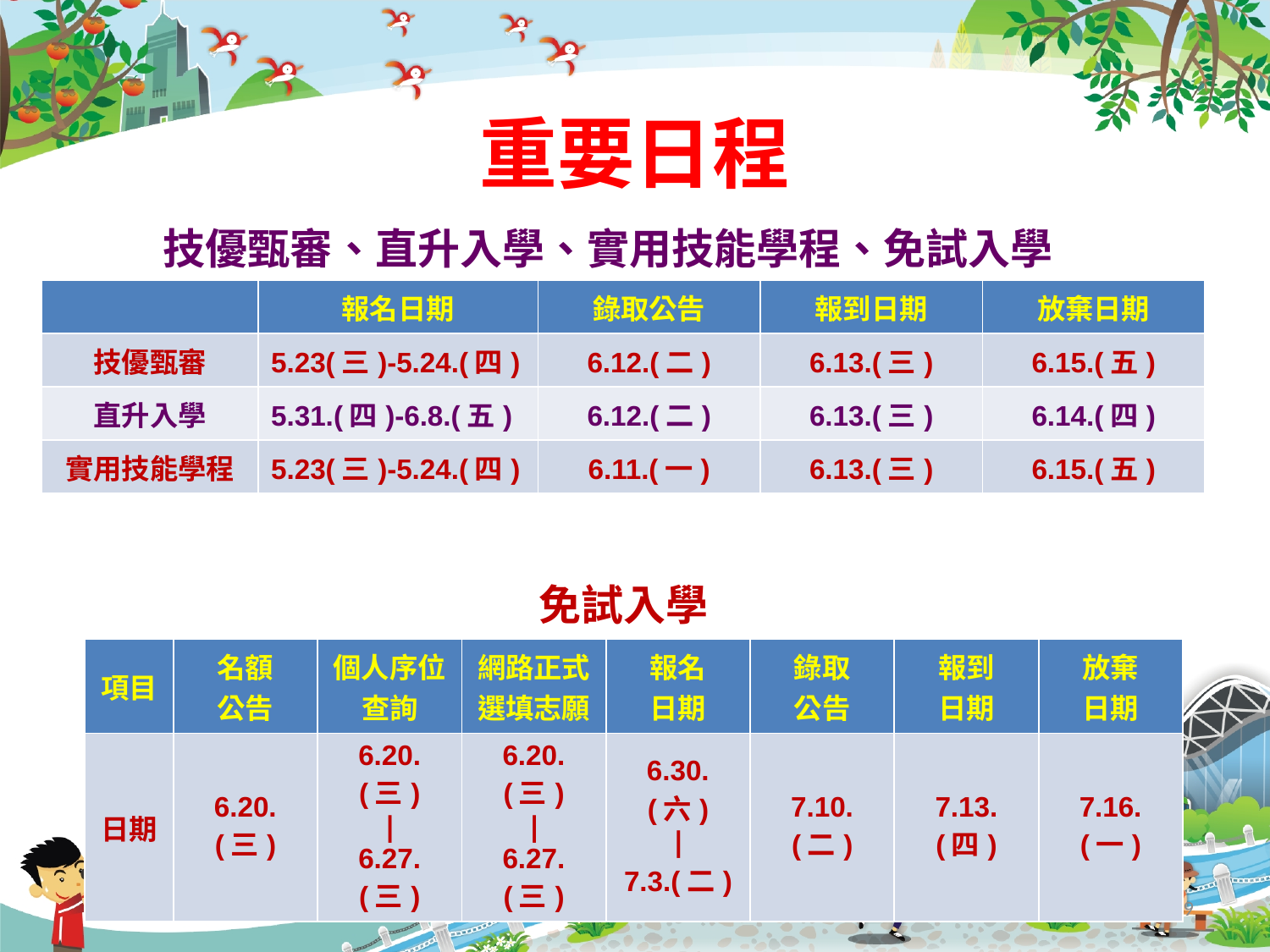

# 重要日程
技優甄審、直升入學、實用技能學程、免試入學
|  | 報名日期 | 錄取公告 | 報到日期 | 放棄日期 |
| --- | --- | --- | --- | --- |
| 技優甄審 | 5.23(三)-5.24.(四) | 6.12.(二) | 6.13.(三) | 6.15.(五) |
| 直升入學 | 5.31.(四)-6.8.(五) | 6.12.(二) | 6.13.(三) | 6.14.(四) |
| 實用技能學程 | 5.23(三)-5.24.(四) | 6.11.(一) | 6.13.(三) | 6.15.(五) |
免試入學
| 項目 | 名額 公告 | 個人序位查詢 | 網路正式選填志願 | 報名 日期 | 錄取 公告 | 報到 日期 | 放棄 日期 |
| --- | --- | --- | --- | --- | --- | --- | --- |
| 日期 | 6.20.(三) | 6.20.(三) ∣ 6.27.(三) | 6.20.(三) ∣ 6.27.(三) | 6.30.(六) ∣ 7.3.(二) | 7.10.(二) | 7.13.(四) | 7.16.(一) |
29